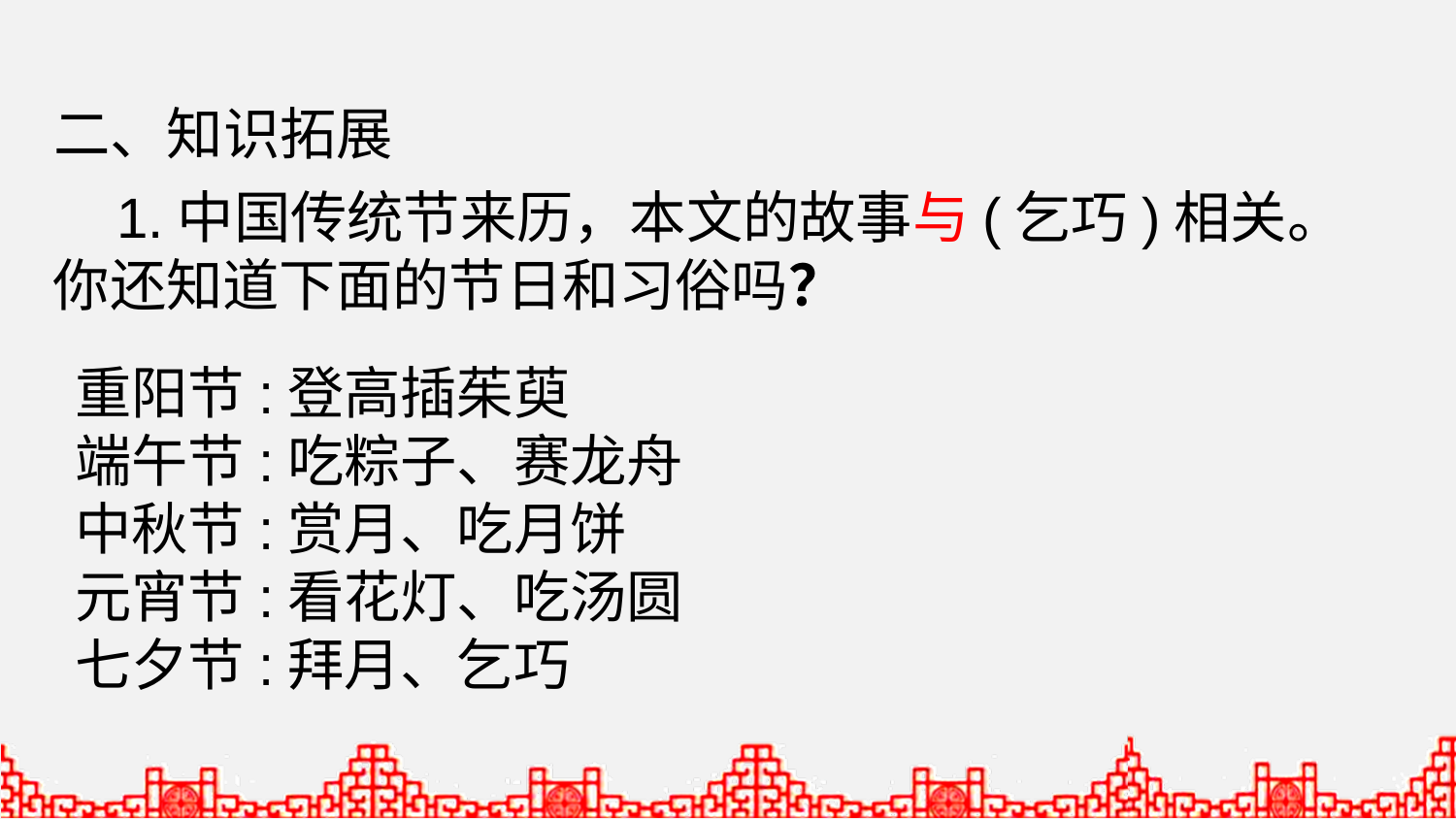

二、知识拓展
    1.中国传统节来历，本文的故事与(乞巧)相关。你还知道下面的节日和习俗吗？
重阳节:登高插茱萸
端午节:吃粽子、赛龙舟
中秋节:赏月、吃月饼
元宵节:看花灯、吃汤圆
七夕节:拜月、乞巧